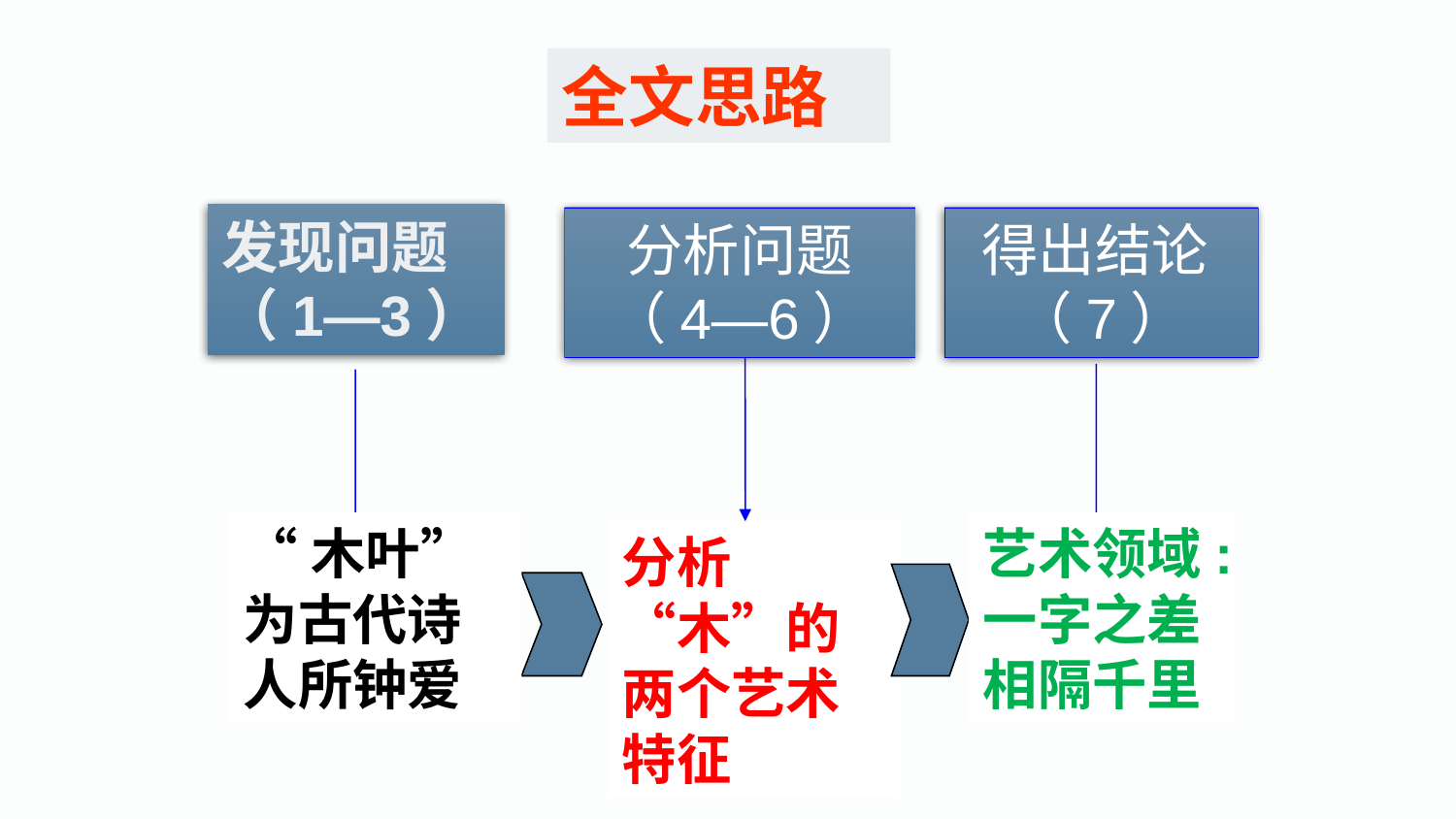

全文思路
发现问题（1—3）
得出结论  （7）
分析问题
（4—6）

“木叶”为古代诗人所钟爱
艺术领域:
一字之差
相隔千里
分析“木”的两个艺术特征